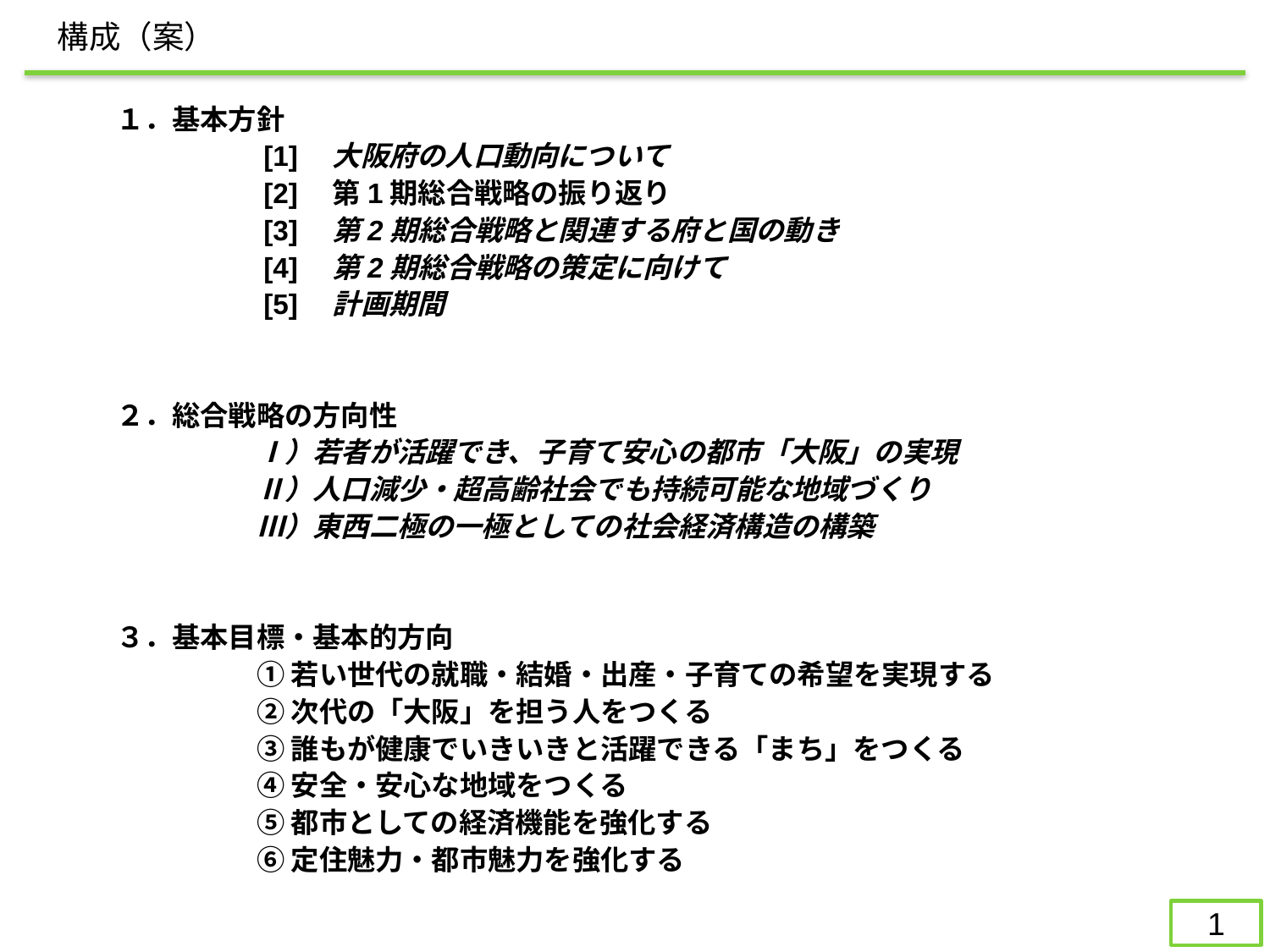

構成（案）
１．基本方針
　　　　　[1]　大阪府の人口動向について
　　　　　[2]　第1期総合戦略の振り返り
　　　　　[3]　第2期総合戦略と関連する府と国の動き
　　　　　[4]　第2期総合戦略の策定に向けて
　　　　　[5]　計画期間

２．総合戦略の方向性
　　　　　Ⅰ）若者が活躍でき、子育て安心の都市「大阪」の実現
　　　　　Ⅱ）人口減少・超高齢社会でも持続可能な地域づくり
　　　　　Ⅲ）東西二極の一極としての社会経済構造の構築

３．基本目標・基本的方向
　　　　　① 若い世代の就職・結婚・出産・子育ての希望を実現する
　　　　　② 次代の「大阪」を担う人をつくる
　　　　　③ 誰もが健康でいきいきと活躍できる「まち」をつくる
　　　　　④ 安全・安心な地域をつくる
　　　　　⑤ 都市としての経済機能を強化する
　　　　　⑥ 定住魅力・都市魅力を強化する
1